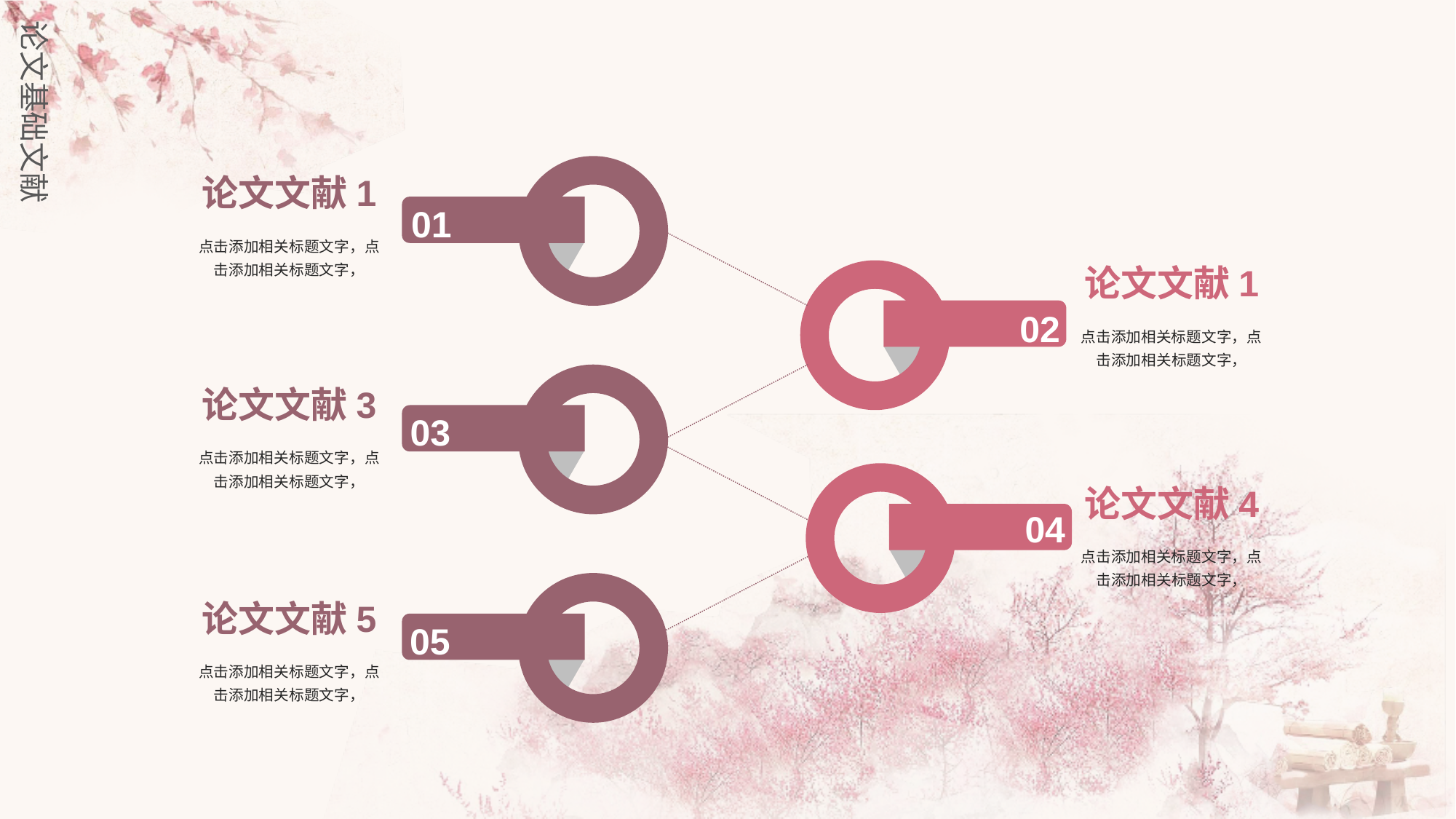

论文基础文献

论文文献1

01
点击添加相关标题文字，点击添加相关标题文字，

论文文献1

02
点击添加相关标题文字，点击添加相关标题文字，

论文文献3

03
点击添加相关标题文字，点击添加相关标题文字，

论文文献4

04
点击添加相关标题文字，点击添加相关标题文字，

论文文献5

05

点击添加相关标题文字，点击添加相关标题文字，